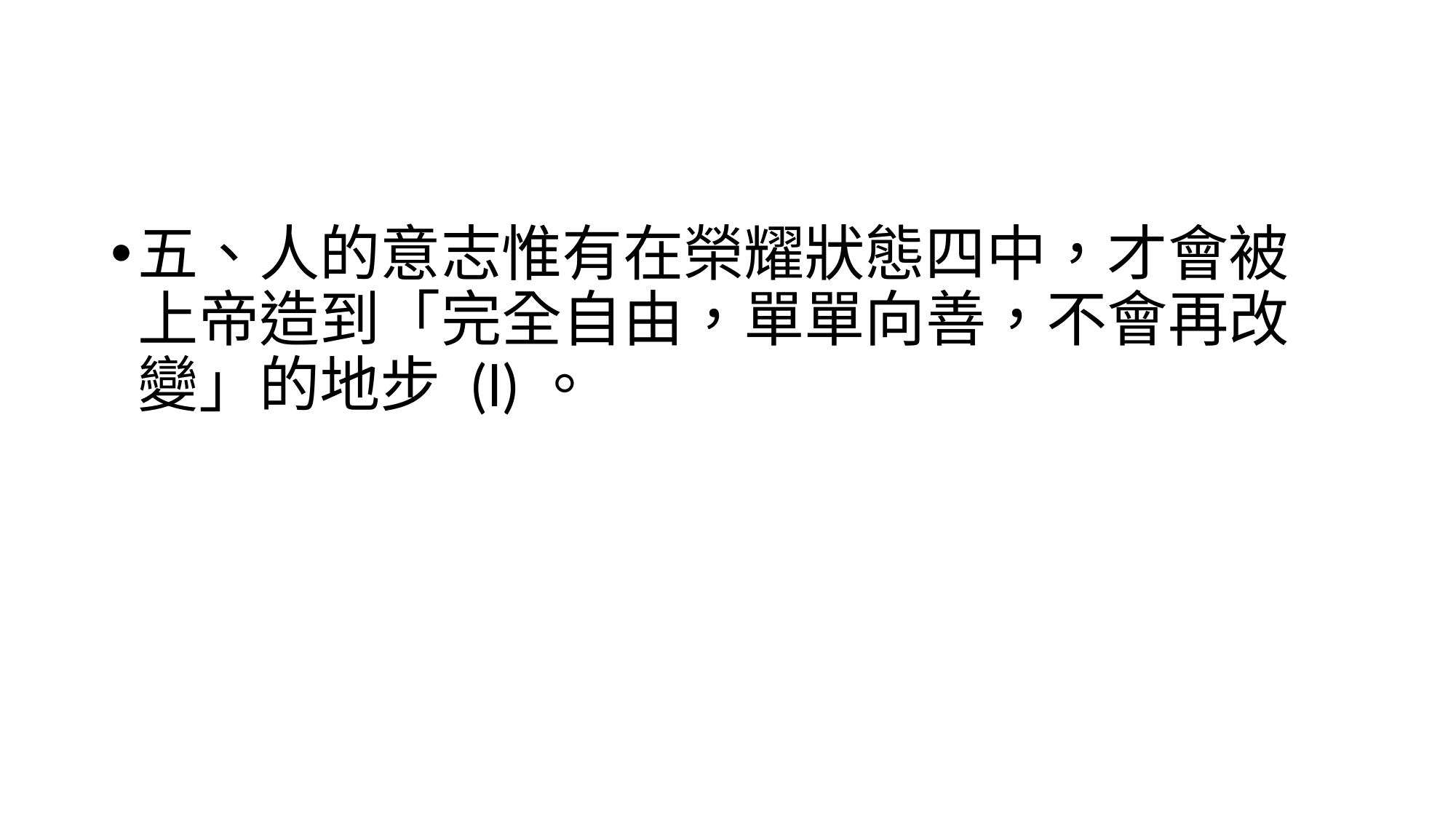

#
五、人的意志惟有在榮耀狀態四中，才會被上帝造到「完全自由，單單向善，不會再改變」的地步 (l)。